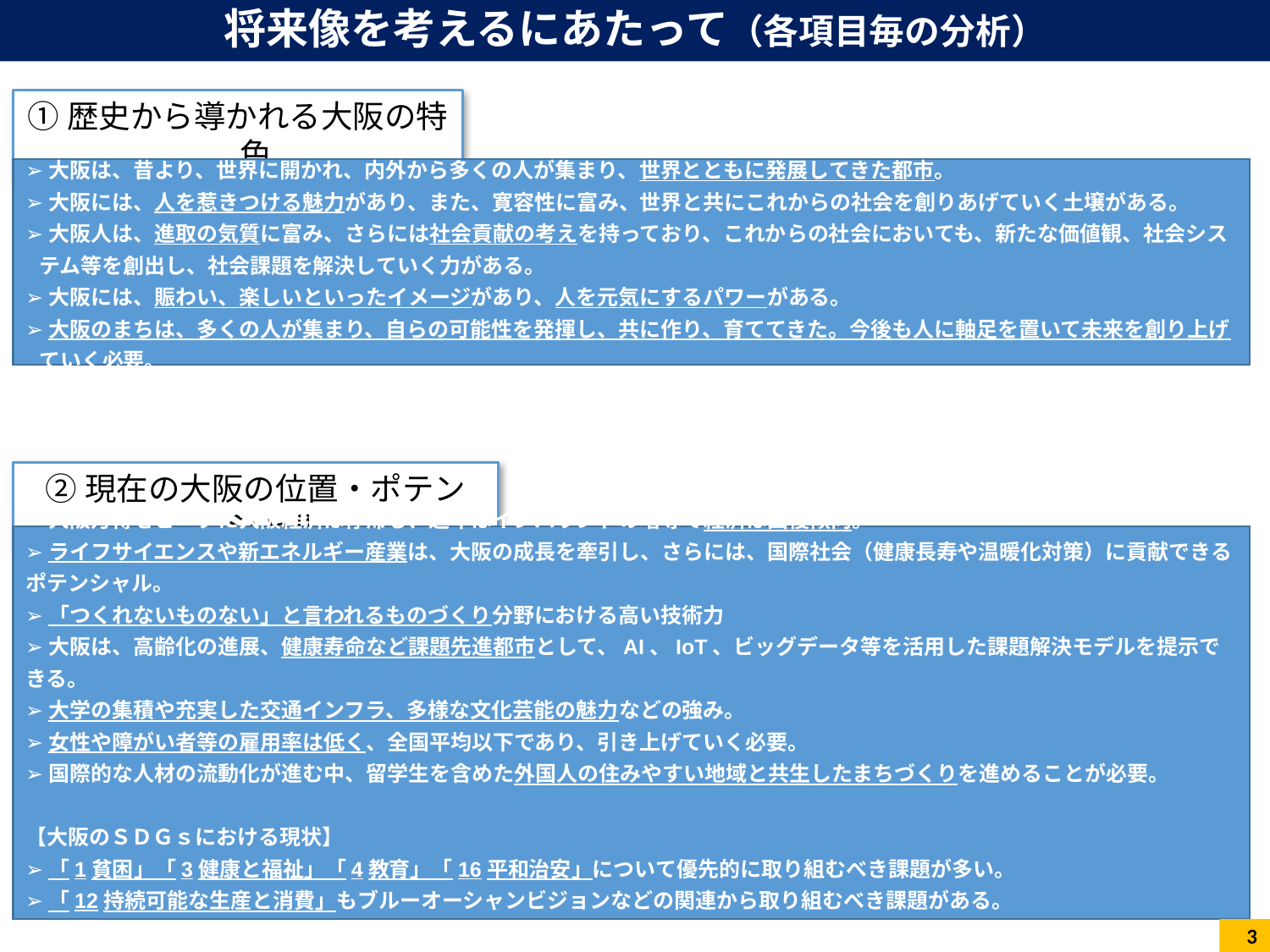

# 将来像を考えるにあたって（各項目毎の分析）
①歴史から導かれる大阪の特色
➢大阪は、昔より、世界に開かれ、内外から多くの人が集まり、世界とともに発展してきた都市。
➢大阪には、人を惹きつける魅力があり、また、寛容性に富み、世界と共にこれからの社会を創りあげていく土壌がある。
➢大阪人は、進取の気質に富み、さらには社会貢献の考えを持っており、これからの社会においても、新たな価値観、社会システム等を創出し、社会課題を解決していく力がある。
➢大阪には、賑わい、楽しいといったイメージがあり、人を元気にするパワーがある。
➢大阪のまちは、多くの人が集まり、自らの可能性を発揮し、共に作り、育ててきた。今後も人に軸足を置いて未来を創り上げていく必要。
②現在の大阪の位置・ポテンシャル
➢大阪万博をピークに大阪経済は停滞も、近年はインバウンドの増等で経済は回復傾向。
➢ライフサイエンスや新エネルギー産業は、大阪の成長を牽引し、さらには、国際社会（健康長寿や温暖化対策）に貢献できるポテンシャル。
➢「つくれないものない」と言われるものづくり分野における高い技術力
➢大阪は、高齢化の進展、健康寿命など課題先進都市として、AI、IoT、ビッグデータ等を活用した課題解決モデルを提示できる。
➢大学の集積や充実した交通インフラ、多様な文化芸能の魅力などの強み。
➢女性や障がい者等の雇用率は低く、全国平均以下であり、引き上げていく必要。
➢国際的な人材の流動化が進む中、留学生を含めた外国人の住みやすい地域と共生したまちづくりを進めることが必要。

【大阪のＳＤＧｓにおける現状】
➢「1貧困」「3健康と福祉」「4教育」「16平和治安」について優先的に取り組むべき課題が多い。
➢「12持続可能な生産と消費」もブルーオーシャンビジョンなどの関連から取り組むべき課題がある。
➢「11持続可能な都市」「8経済成長と雇用」「9インフラ産業」などの強みを活かす必要。
3